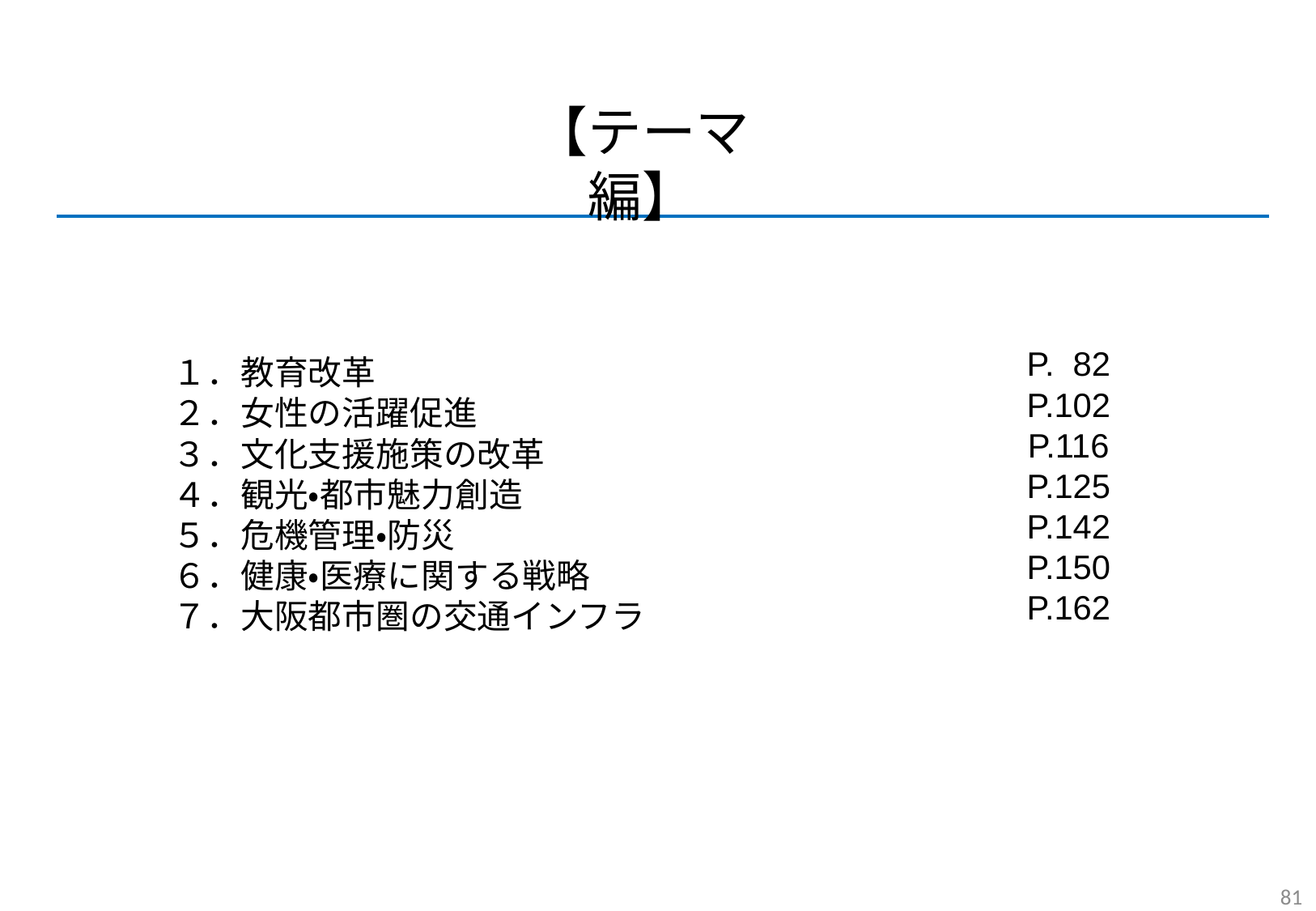

【テーマ編】
| １．教育改革 | P.082 |
| --- | --- |
| ２．女性の活躍促進 | P.102 |
| ３．文化支援施策の改革 | P.116 |
| ４．観光・都市魅力創造 | P.125 |
| ５．危機管理・防災 | P.142 |
| ６．健康・医療に関する戦略 | P.150 |
| ７．大阪都市圏の交通インフラ | P.162 |
81